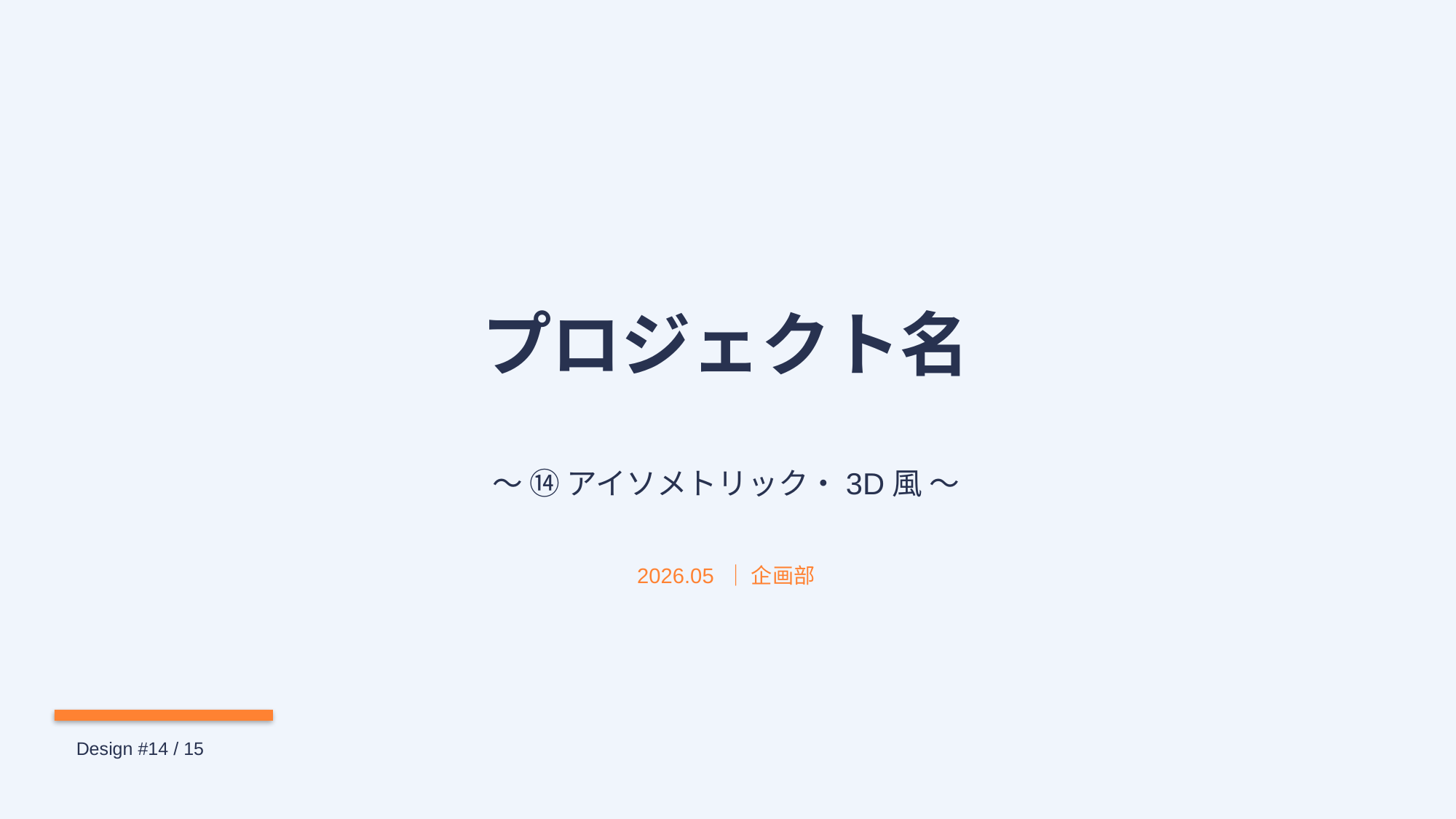

プロジェクト名
〜 ⑭ アイソメトリック・3D風 〜
2026.05 ｜ 企画部

Design #14 / 15